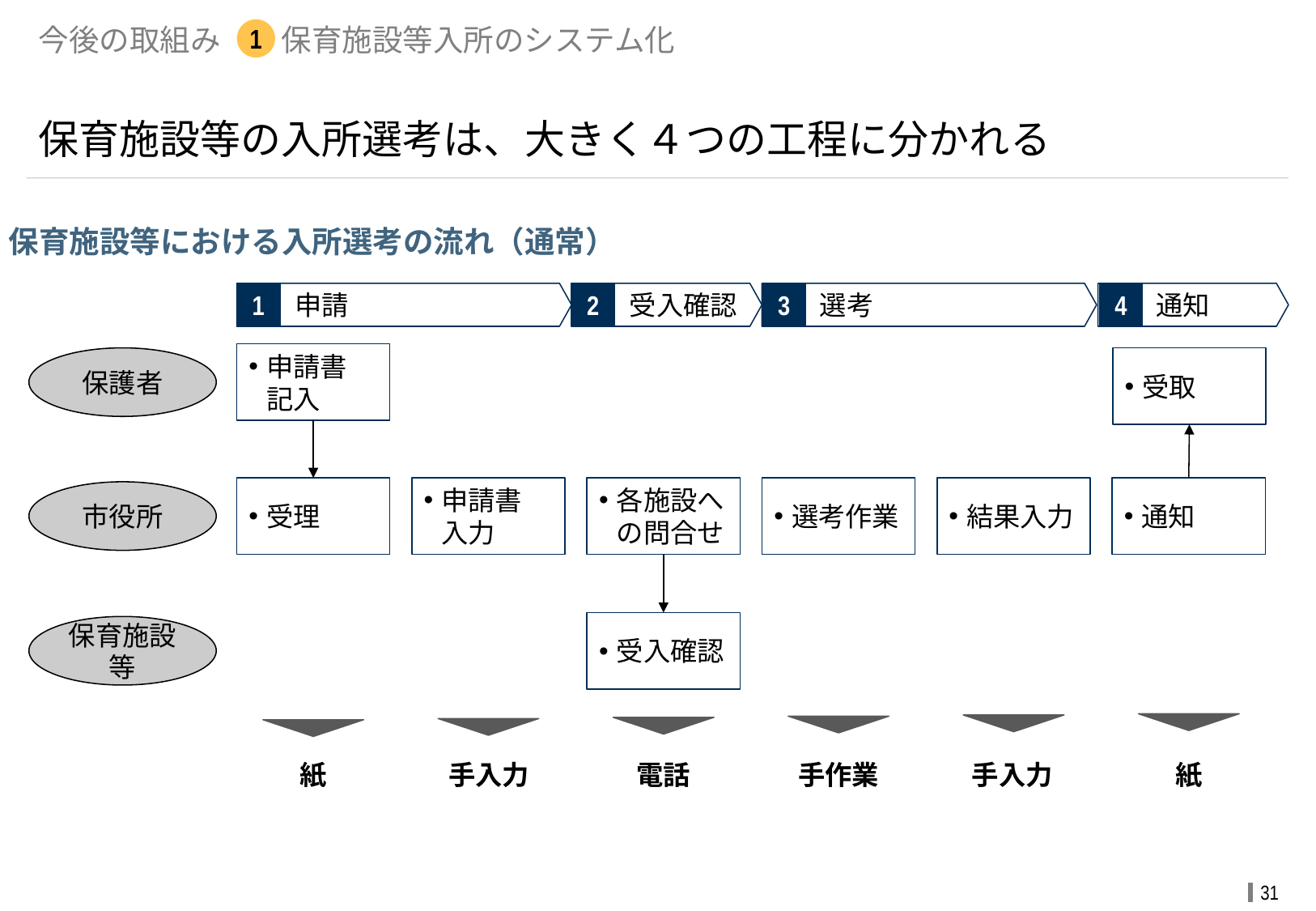

# 今後の取組み	保育施設等入所のシステム化
1
保育施設等の入所選考は、大きく４つの工程に分かれる
保育施設等における入所選考の流れ（通常）
	申請
1
	受入確認
2
	選考
3
	通知
4
申請書
記入
保護者
受取
受理
申請書
入力
各施設への問合せ
選考作業
結果入力
通知
市役所
受入確認
保育施設等

紙
手入力
電話
手作業
手入力
紙